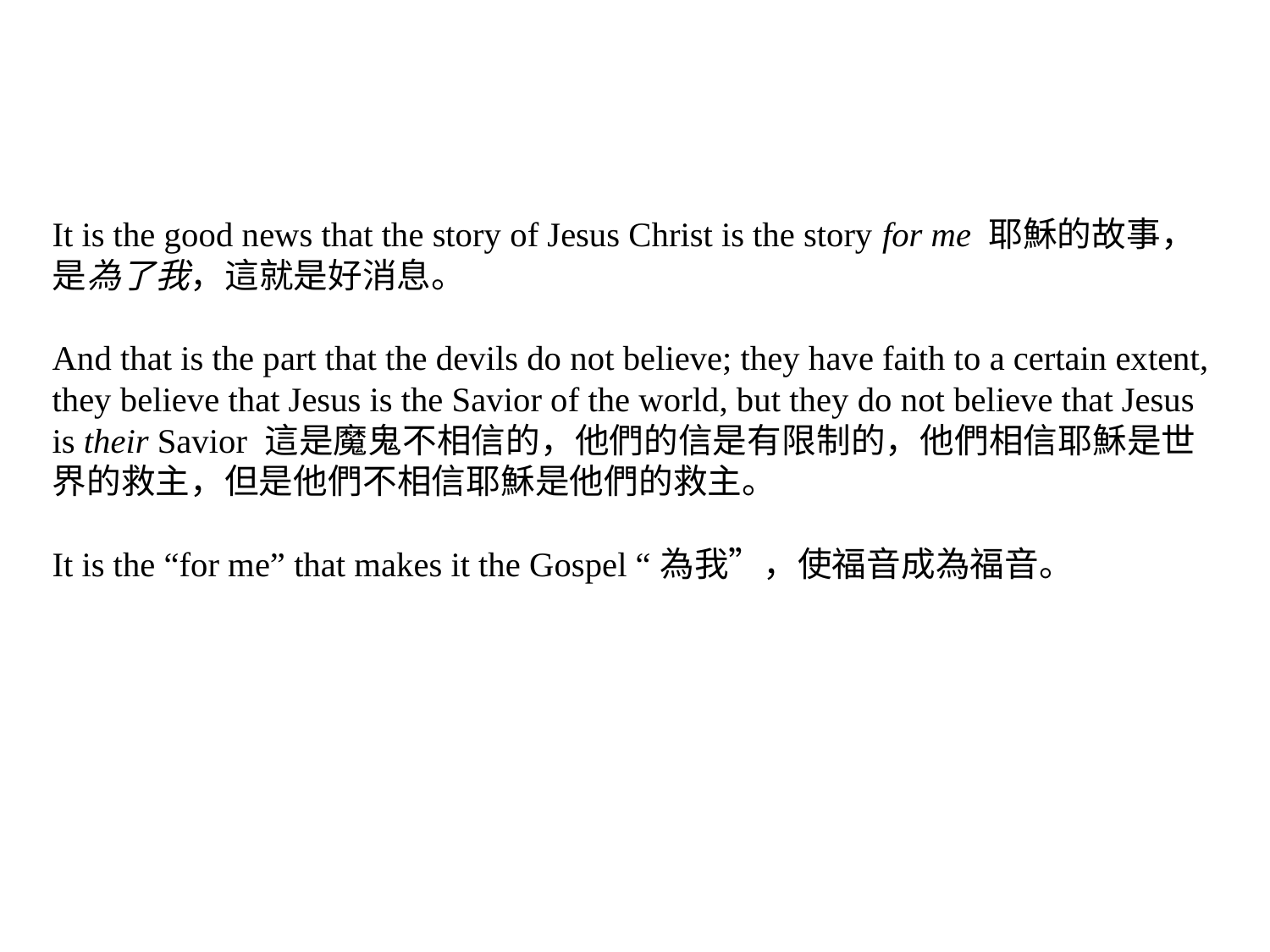

It is the good news that the story of Jesus Christ is the story for me 耶穌的故事，是為了我，這就是好消息。

And that is the part that the devils do not believe; they have faith to a certain extent, they believe that Jesus is the Savior of the world, but they do not believe that Jesus is their Savior 這是魔鬼不相信的，他們的信是有限制的，他們相信耶穌是世界的救主，但是他們不相信耶穌是他們的救主。

It is the “for me” that makes it the Gospel “為我”，使福音成為福音。